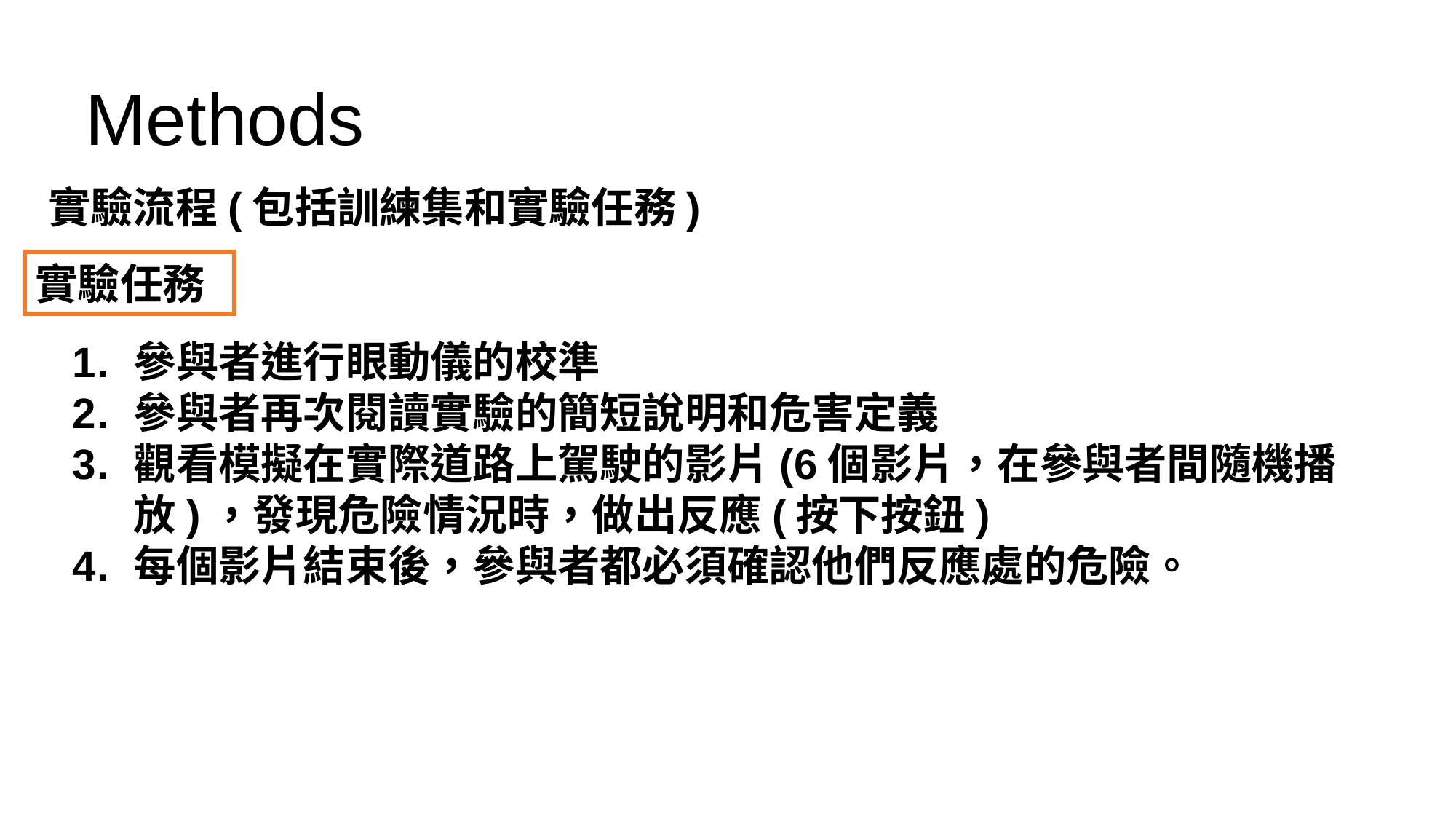

Methods
實驗流程(包括訓練集和實驗任務)
實驗任務

參與者進行眼動儀的校準
參與者再次閱讀實驗的簡短說明和危害定義
觀看模擬在實際道路上駕駛的影片(6個影片，在參與者間隨機播放)，發現危險情況時，做出反應(按下按鈕)
每個影片結束後，參與者都必須確認他們反應處的危險。